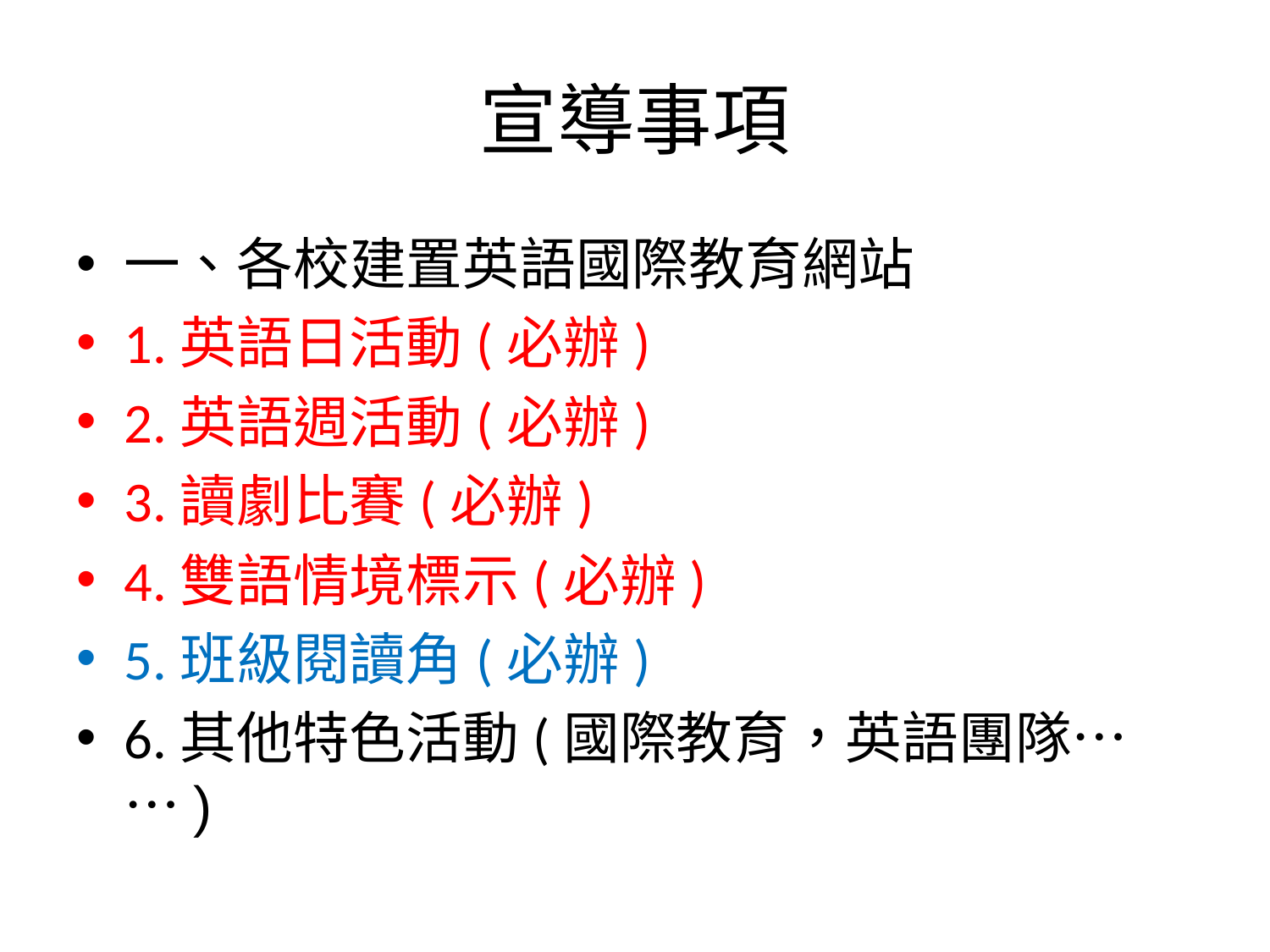

# 宣導事項
一、各校建置英語國際教育網站
1.英語日活動(必辦)
2.英語週活動(必辦)
3.讀劇比賽(必辦)
4.雙語情境標示(必辦)
5.班級閱讀角(必辦)
6.其他特色活動(國際教育，英語團隊……)